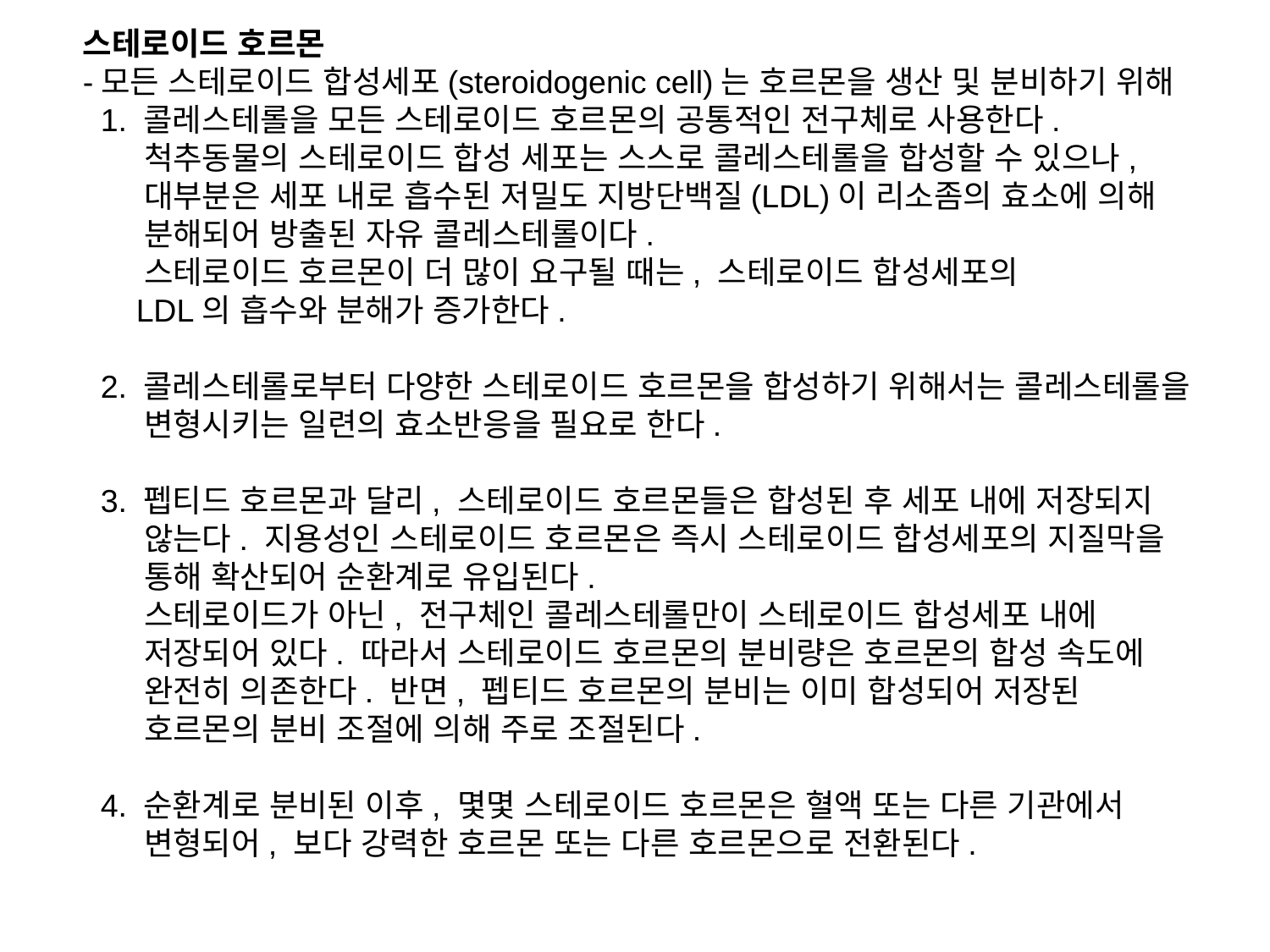

스테로이드 호르몬
-모든 스테로이드 합성세포(steroidogenic cell)는 호르몬을 생산 및 분비하기 위해
  1. 콜레스테롤을 모든 스테로이드 호르몬의 공통적인 전구체로 사용한다.
      척추동물의 스테로이드 합성 세포는 스스로 콜레스테롤을 합성할 수 있으나,
      대부분은 세포 내로 흡수된 저밀도 지방단백질(LDL)이 리소좀의 효소에 의해
      분해되어 방출된 자유 콜레스테롤이다.
      스테로이드 호르몬이 더 많이 요구될 때는, 스테로이드 합성세포의
      LDL의 흡수와 분해가 증가한다.

  2. 콜레스테롤로부터 다양한 스테로이드 호르몬을 합성하기 위해서는 콜레스테롤을
      변형시키는 일련의 효소반응을 필요로 한다.

  3. 펩티드 호르몬과 달리, 스테로이드 호르몬들은 합성된 후 세포 내에 저장되지
      않는다. 지용성인 스테로이드 호르몬은 즉시 스테로이드 합성세포의 지질막을
      통해 확산되어 순환계로 유입된다.
      스테로이드가 아닌, 전구체인 콜레스테롤만이 스테로이드 합성세포 내에
      저장되어 있다. 따라서 스테로이드 호르몬의 분비량은 호르몬의 합성 속도에
      완전히 의존한다. 반면, 펩티드 호르몬의 분비는 이미 합성되어 저장된
      호르몬의 분비 조절에 의해 주로 조절된다.

  4. 순환계로 분비된 이후, 몇몇 스테로이드 호르몬은 혈액 또는 다른 기관에서
      변형되어, 보다 강력한 호르몬 또는 다른 호르몬으로 전환된다.